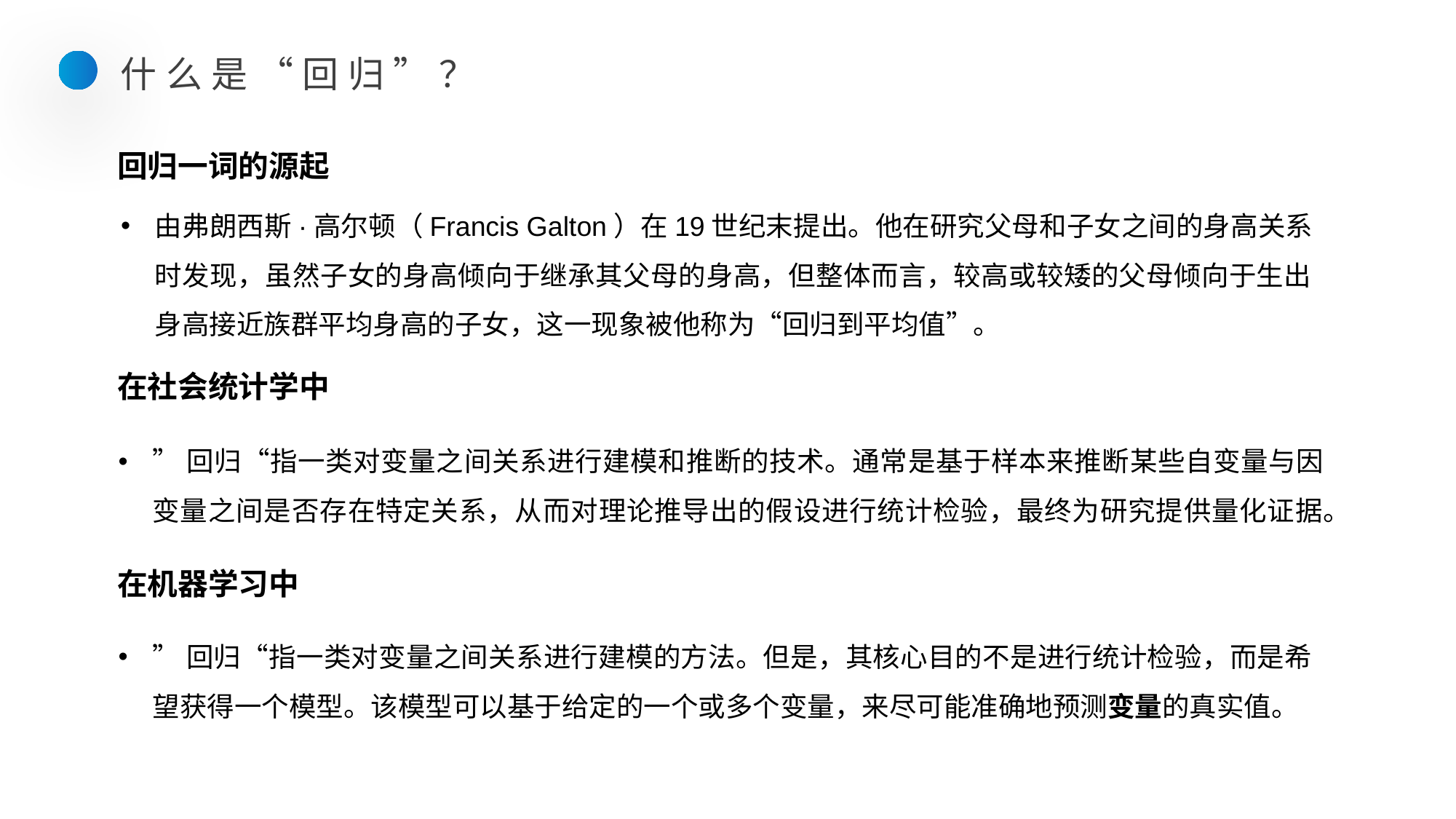

什么是“回归”？

回归一词的源起
由弗朗西斯·高尔顿（Francis Galton）在19世纪末提出。他在研究父母和子女之间的身高关系时发现，虽然子女的身高倾向于继承其父母的身高，但整体而言，较高或较矮的父母倾向于生出身高接近族群平均身高的子女，这一现象被他称为“回归到平均值”。

在社会统计学中
”回归“指一类对变量之间关系进行建模和推断的技术。通常是基于样本来推断某些自变量与因变量之间是否存在特定关系，从而对理论推导出的假设进行统计检验，最终为研究提供量化证据。

在机器学习中
”回归“指一类对变量之间关系进行建模的方法。但是，其核心目的不是进行统计检验，而是希望获得一个模型。该模型可以基于给定的一个或多个变量，来尽可能准确地预测变量的真实值。